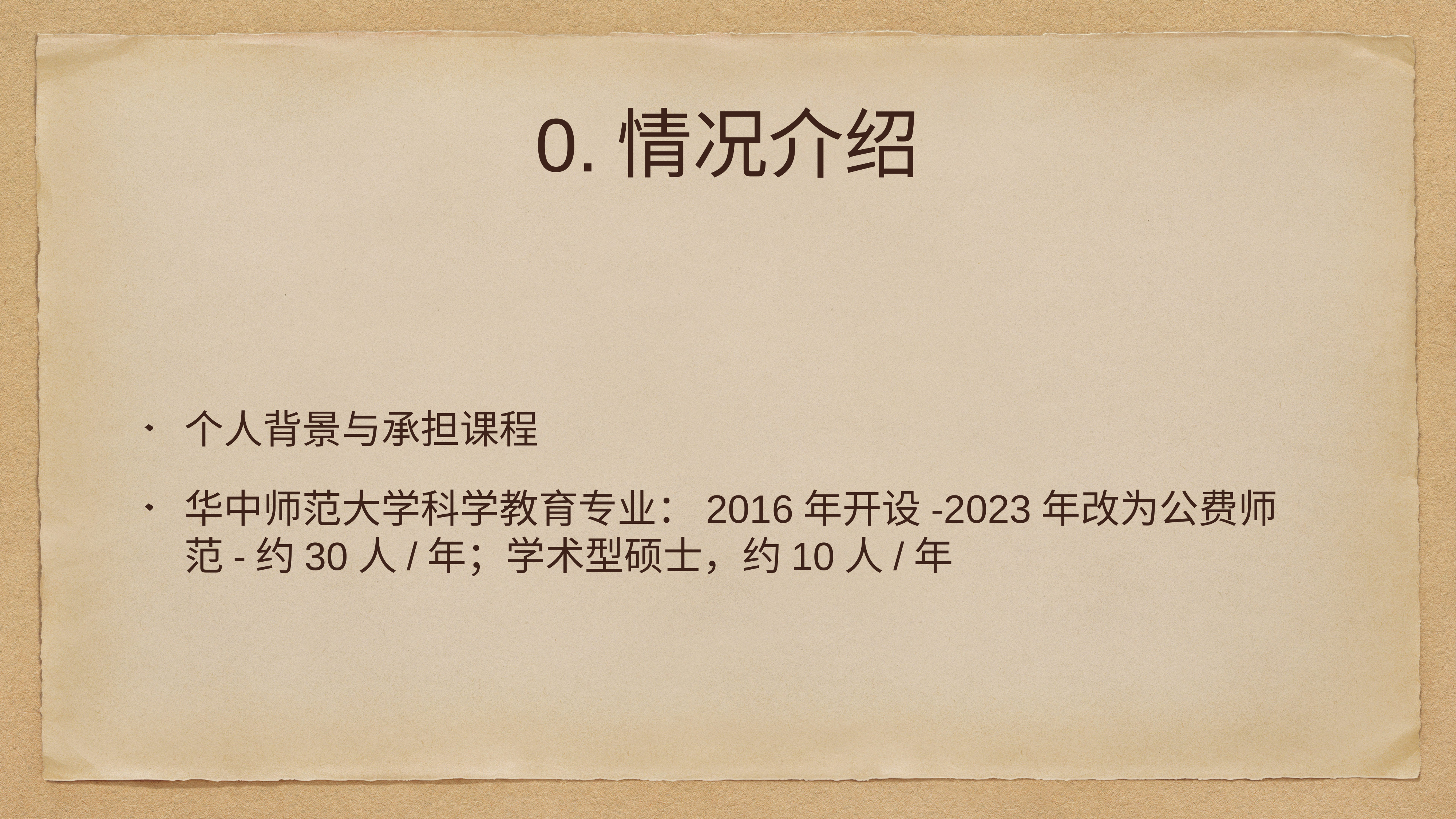

# 0.情况介绍
个人背景与承担课程
华中师范大学科学教育专业：2016年开设-2023年改为公费师范-约30人/年；学术型硕士，约10人/年